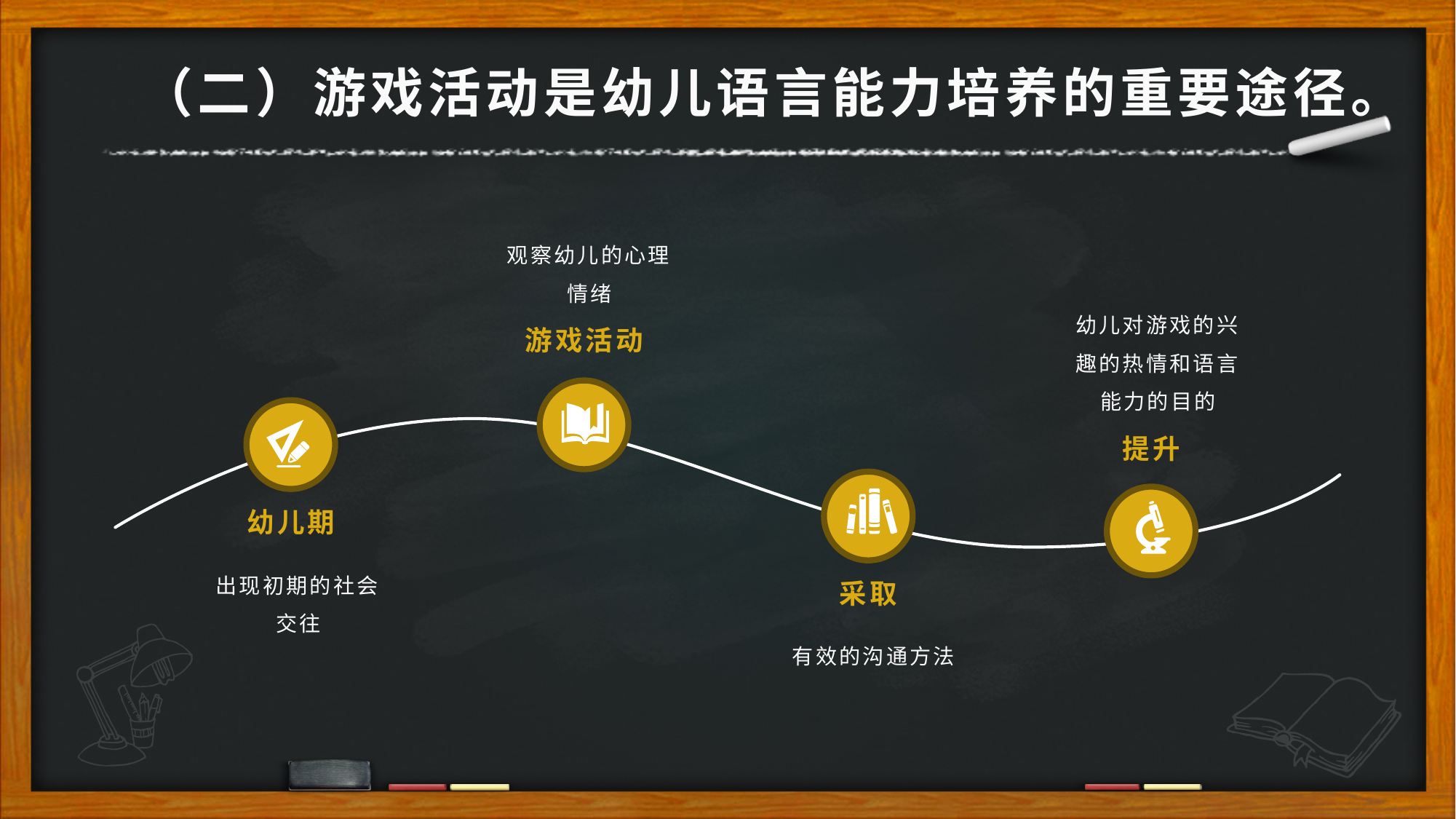

（二）游戏活动是幼儿语言能力培养的重要途径。
观察幼儿的心理情绪
幼儿对游戏的兴趣的热情和语言能力的目的
游戏活动

提升

幼儿期

出现初期的社会交往
采取
有效的沟通方法